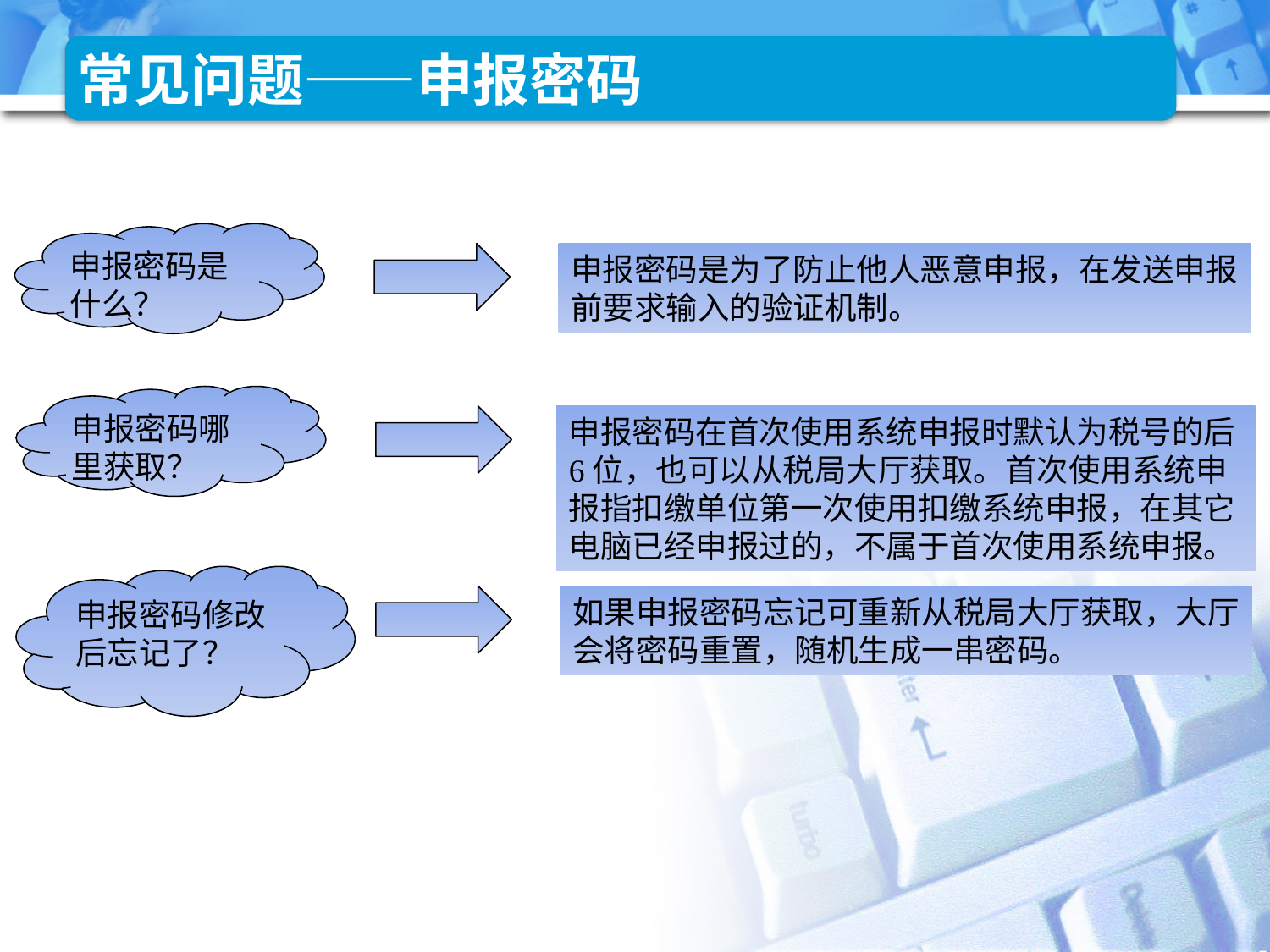

常见问题——申报密码
申报密码是什么？

申报密码是为了防止他人恶意申报，在发送申报
前要求输入的验证机制。
申报密码哪里获取？

申报密码在首次使用系统申报时默认为税号的后6位，也可以从税局大厅获取。首次使用系统申报指扣缴单位第一次使用扣缴系统申报，在其它电脑已经申报过的，不属于首次使用系统申报。
申报密码修改后忘记了？

如果申报密码忘记可重新从税局大厅获取，大厅
会将密码重置，随机生成一串密码。